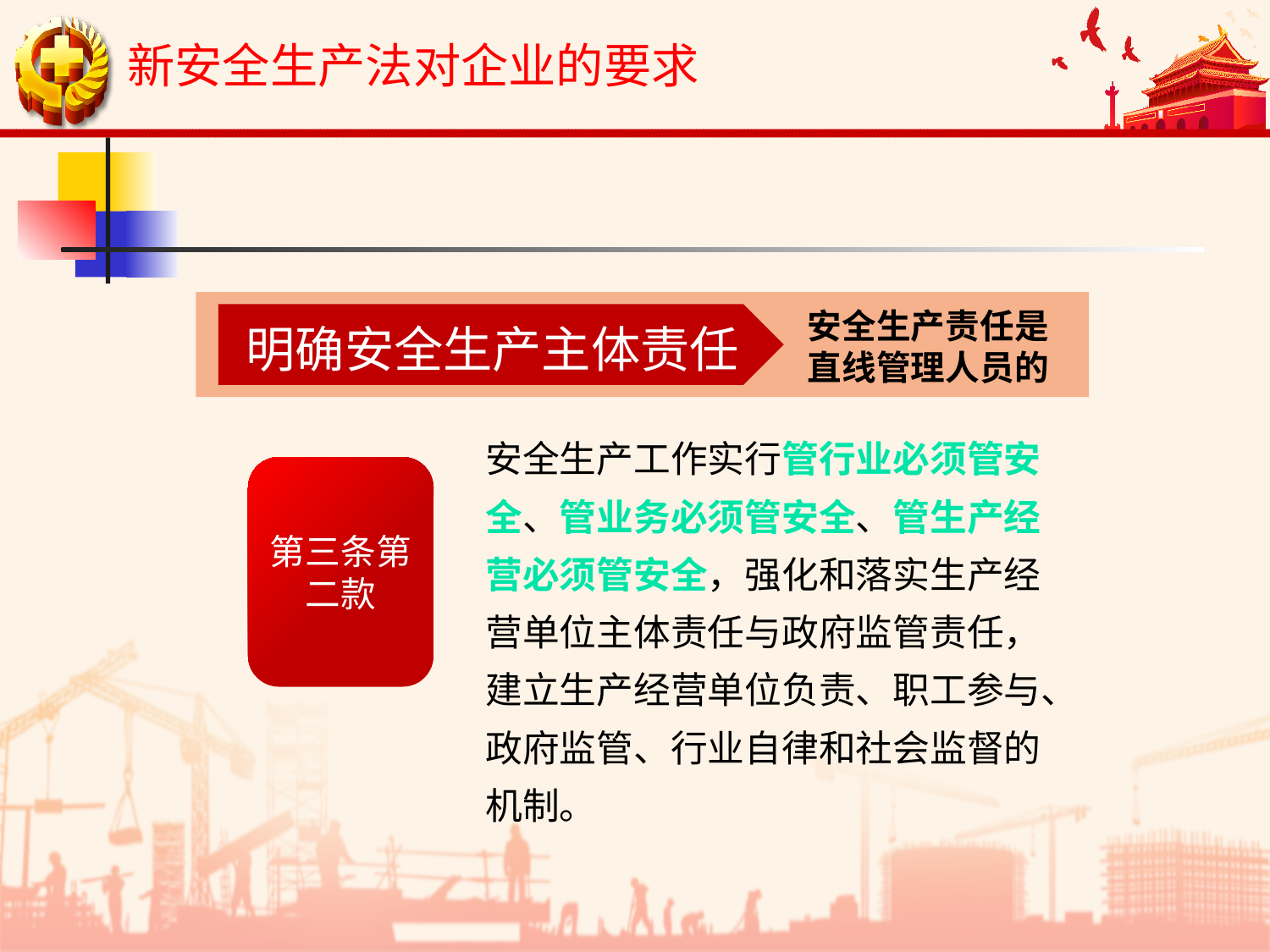

安全生产责任是直线管理人员的

明确安全生产主体责任
安全生产工作实行管行业必须管安全、管业务必须管安全、管生产经营必须管安全，强化和落实生产经营单位主体责任与政府监管责任，建立生产经营单位负责、职工参与、政府监管、行业自律和社会监督的机制。
第三条第二款